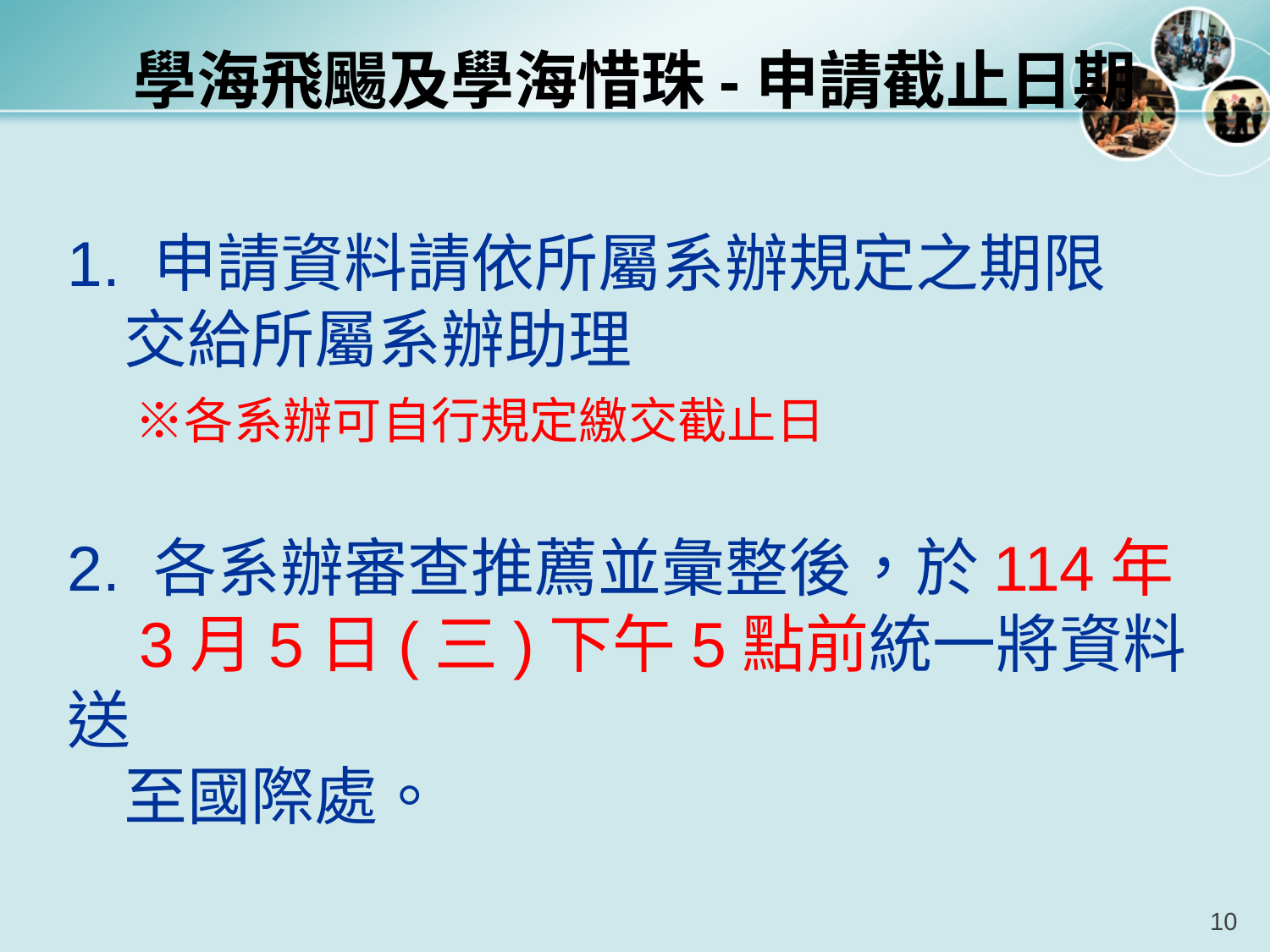

學海飛颺及學海惜珠-申請截止日期
# 1. 申請資料請依所屬系辦規定之期限 交給所屬系辦助理 ※各系辦可自行規定繳交截止日 2. 各系辦審查推薦並彙整後，於114年 3月5日(三)下午5點前統一將資料送 至國際處。
10